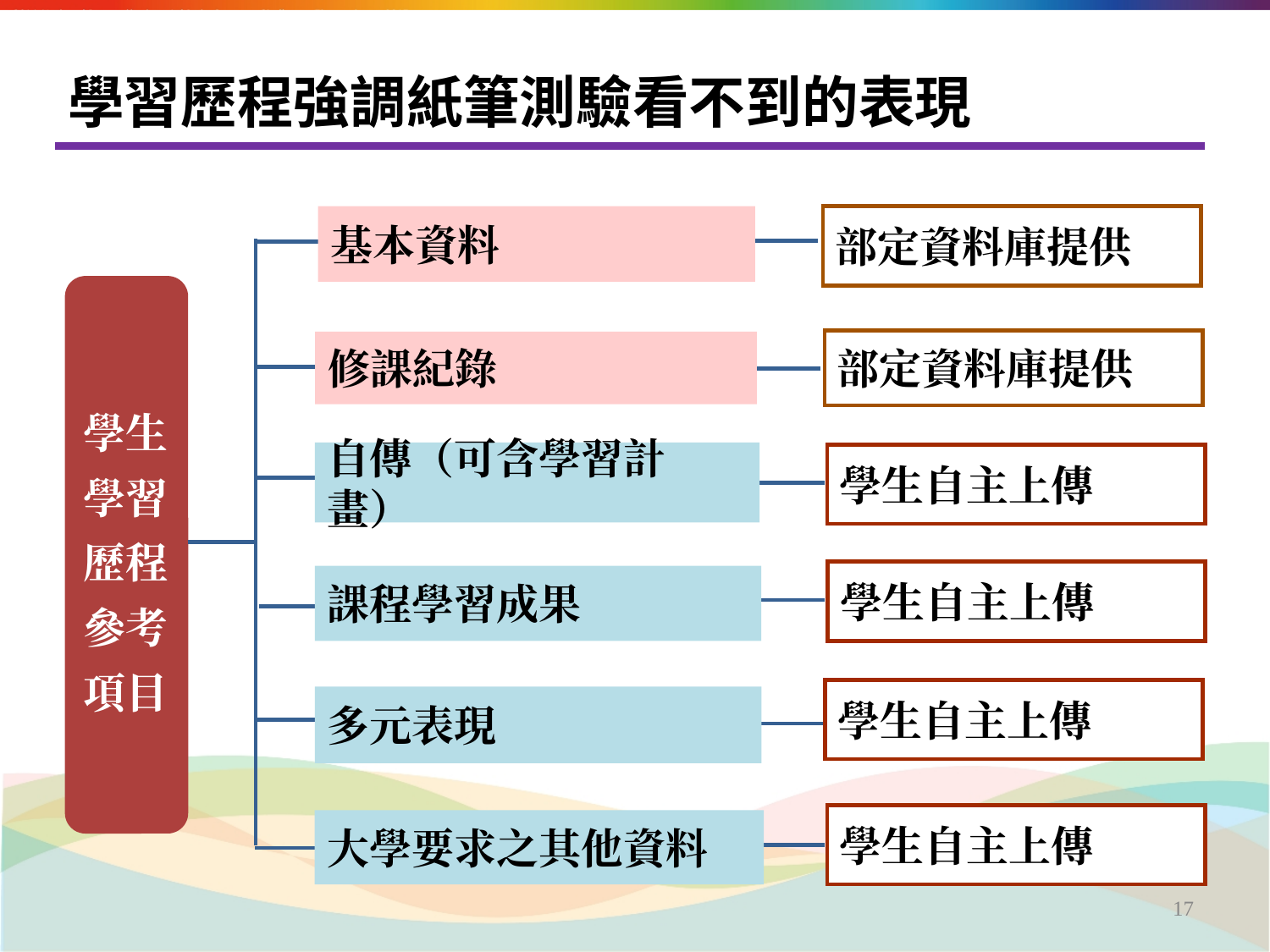

# 學習歷程強調紙筆測驗看不到的表現
部定資料庫提供
基本資料
修課紀錄
自傳（可含學習計畫）
課程學習成果
多元表現
大學要求之其他資料
學生學習歷程參考項目
部定資料庫提供
學生自主上傳
學生自主上傳
學生自主上傳
學生自主上傳
17